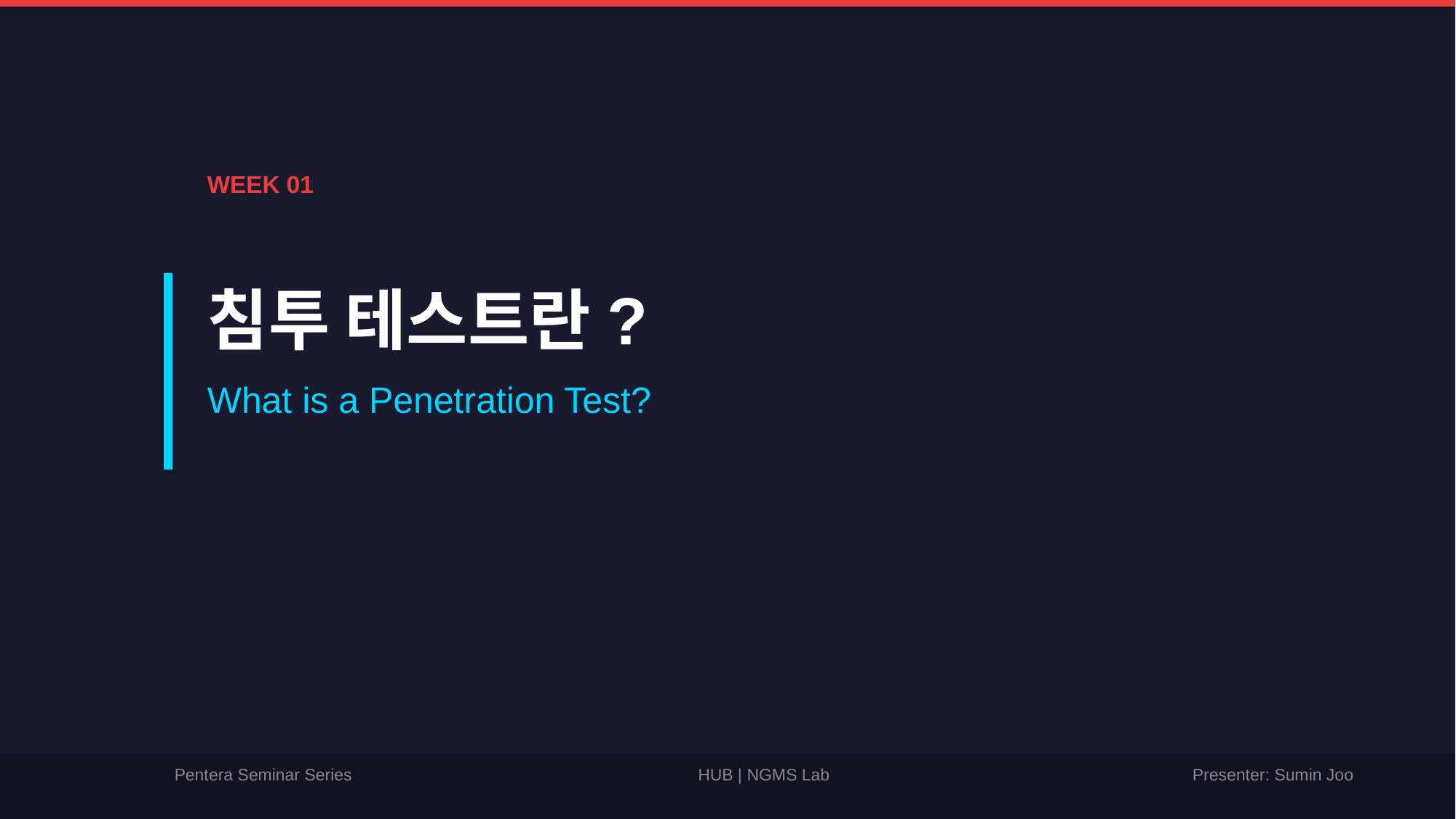

WEEK 01

침투 테스트란?
What is a Penetration Test?

Pentera Seminar Series
HUB | NGMS Lab
Presenter: Sumin Joo